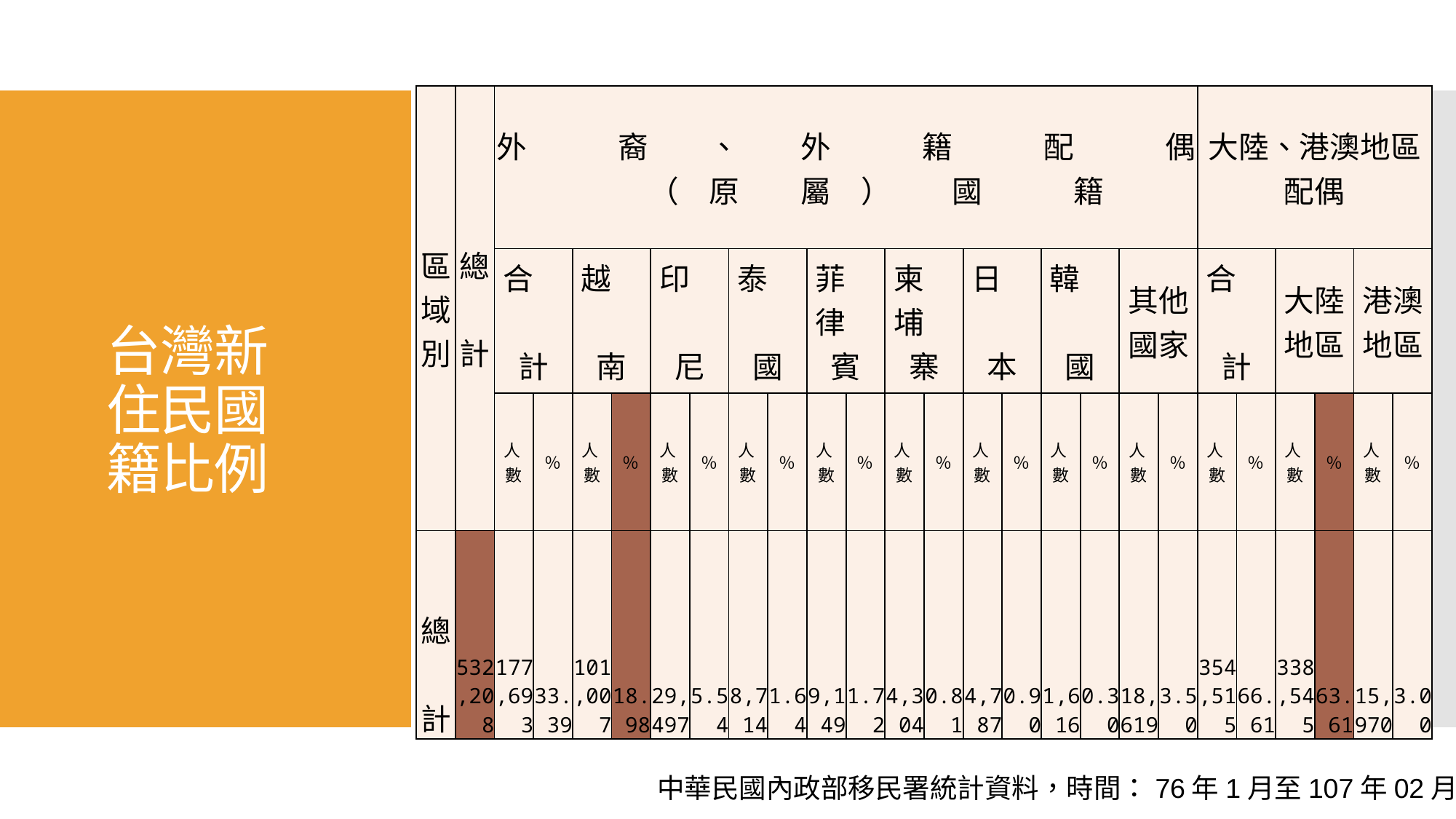

| 區域別 | 總　計 | 外　　　裔　　、　　外　　　籍　　　配　　　偶　　（　原　　屬　）　　國　　　籍 |  |  |  |  |  |  |  |  |  |  |  |  |  |  |  |  |  | 大陸、港澳地區配偶 |  |  |  |  |  |
| --- | --- | --- | --- | --- | --- | --- | --- | --- | --- | --- | --- | --- | --- | --- | --- | --- | --- | --- | --- | --- | --- | --- | --- | --- | --- |
|  |  | 合　　　計 |  | 越　　　南 |  | 印　　　尼 |  | 泰　　　國 |  | 菲　律　賓 |  | 柬　埔　寨 |  | 日　　　本 |  | 韓　　　國 |  | 其他國家 |  | 合　　　計 |  | 大陸地區 |  | 港澳地區 |  |
|  |  | 人 數 | ％ | 人 數 | ％ | 人 數 | ％ | 人 數 | ％ | 人 數 | ％ | 人 數 | ％ | 人 數 | ％ | 人 數 | ％ | 人 數 | ％ | 人 數 | ％ | 人 數 | ％ | 人 數 | ％ |
| 總　計 | 532,208 | 177,693 | 33.39 | 101,007 | 18.98 | 29,497 | 5.54 | 8,714 | 1.64 | 9,149 | 1.72 | 4,304 | 0.81 | 4,787 | 0.90 | 1,616 | 0.30 | 18,619 | 3.50 | 354,515 | 66.61 | 338,545 | 63.61 | 15,970 | 3.00 |
# 台灣新住民國籍比例
中華民國內政部移民署統計資料，時間：76年1月至107年02月